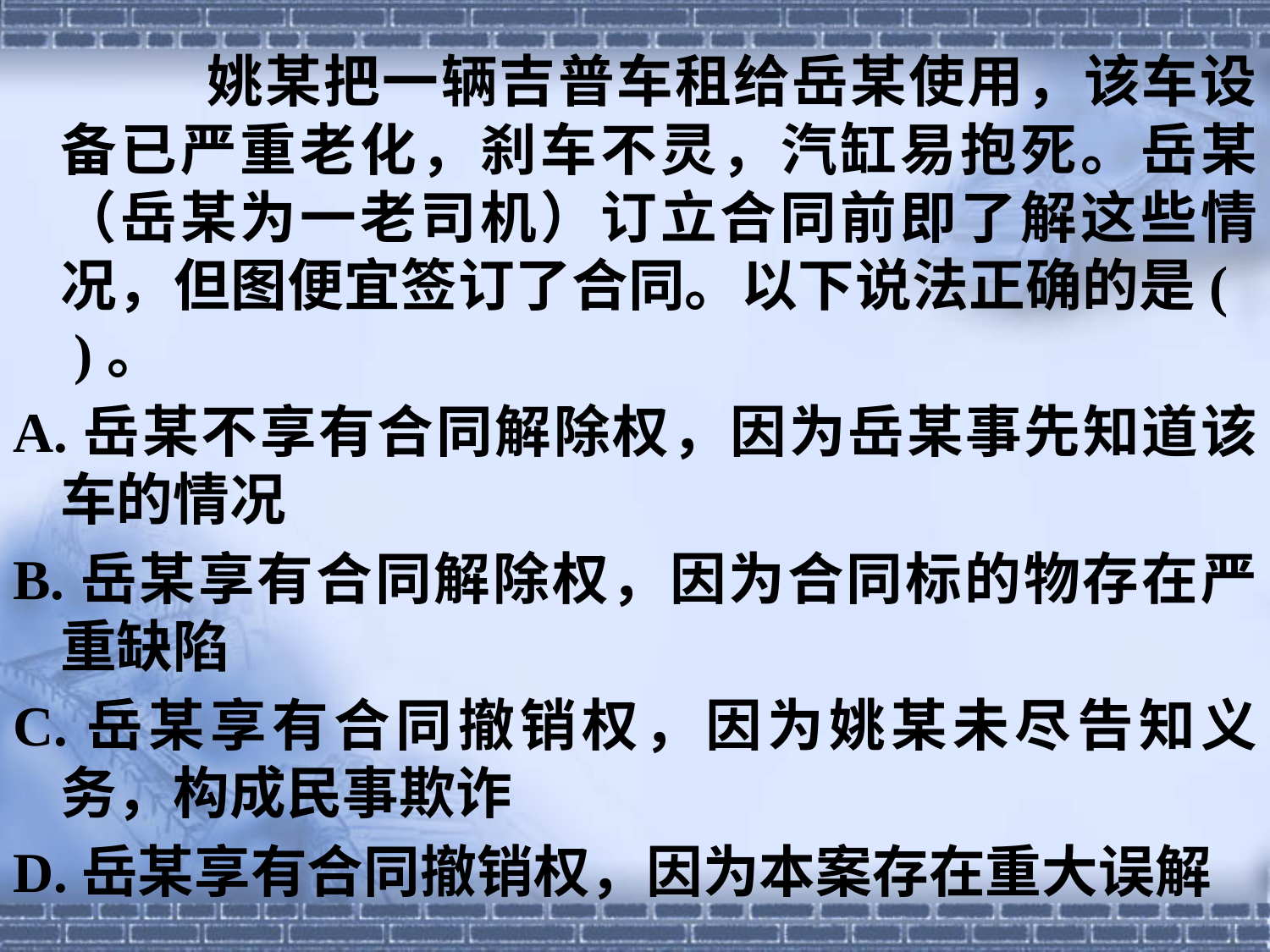

姚某把一辆吉普车租给岳某使用，该车设备已严重老化，刹车不灵，汽缸易抱死。岳某（岳某为一老司机）订立合同前即了解这些情况，但图便宜签订了合同。以下说法正确的是(    )。
A.岳某不享有合同解除权，因为岳某事先知道该车的情况
B.岳某享有合同解除权，因为合同标的物存在严重缺陷
C.岳某享有合同撤销权，因为姚某未尽告知义务，构成民事欺诈
D.岳某享有合同撤销权，因为本案存在重大误解